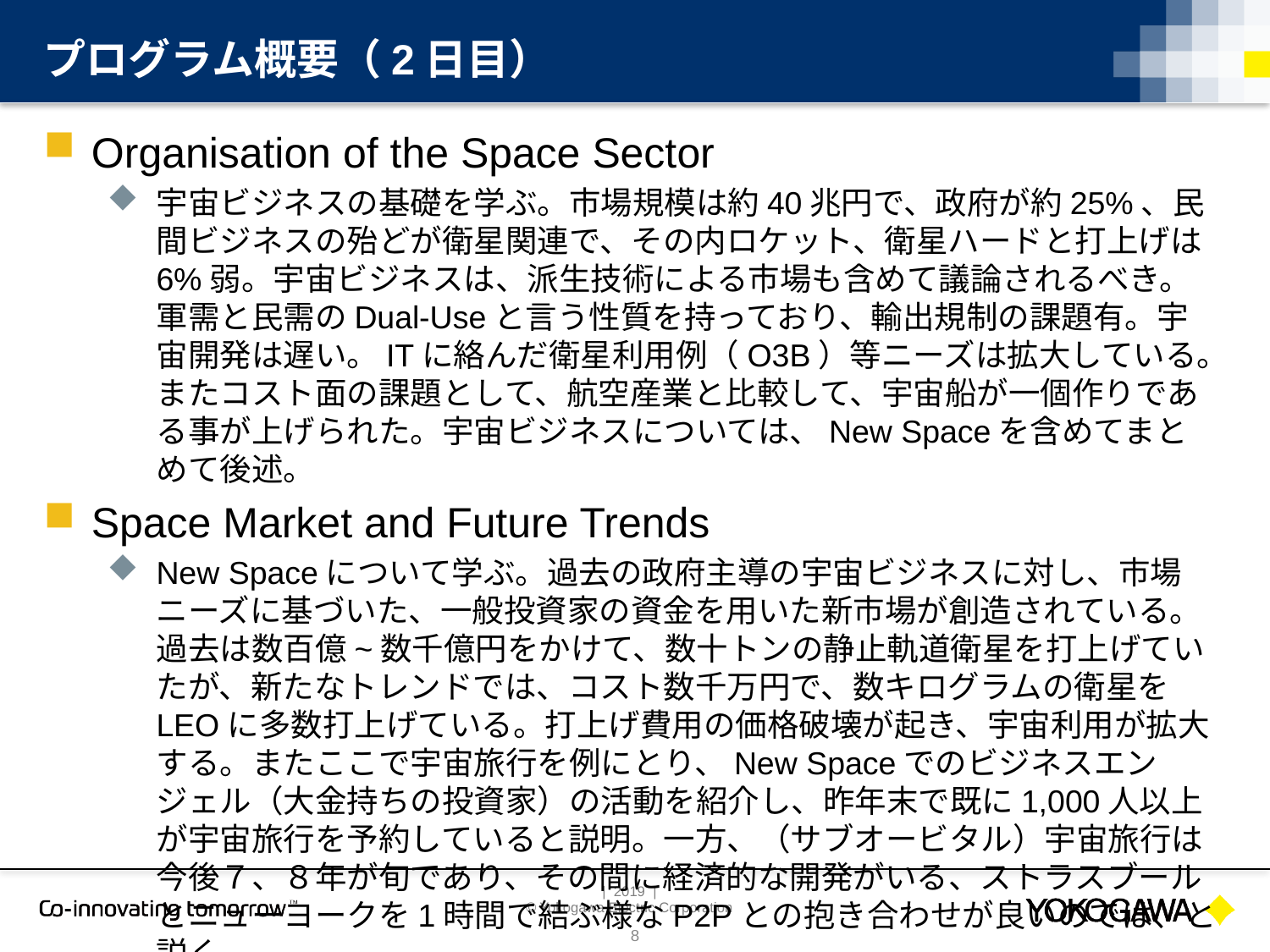

# プログラム概要（2日目）
Organisation of the Space Sector
宇宙ビジネスの基礎を学ぶ。市場規模は約40兆円で、政府が約25%、民間ビジネスの殆どが衛星関連で、その内ロケット、衛星ハードと打上げは6%弱。宇宙ビジネスは、派生技術による市場も含めて議論されるべき。軍需と民需のDual-Useと言う性質を持っており、輸出規制の課題有。宇宙開発は遅い。ITに絡んだ衛星利用例（O3B）等ニーズは拡大している。またコスト面の課題として、航空産業と比較して、宇宙船が一個作りである事が上げられた。宇宙ビジネスについては、New Spaceを含めてまとめて後述。
Space Market and Future Trends
New Spaceについて学ぶ。過去の政府主導の宇宙ビジネスに対し、市場ニーズに基づいた、一般投資家の資金を用いた新市場が創造されている。過去は数百億~数千億円をかけて、数十トンの静止軌道衛星を打上げていたが、新たなトレンドでは、コスト数千万円で、数キログラムの衛星をLEOに多数打上げている。打上げ費用の価格破壊が起き、宇宙利用が拡大する。またここで宇宙旅行を例にとり、New Spaceでのビジネスエンジェル（大金持ちの投資家）の活動を紹介し、昨年末で既に1,000人以上が宇宙旅行を予約していると説明。一方、（サブオービタル）宇宙旅行は今後７、８年が旬であり、その間に経済的な開発がいる、ストラスブールとニューヨークを1時間で結ぶ様なP2Pとの抱き合わせが良いのでは、と説く。

8